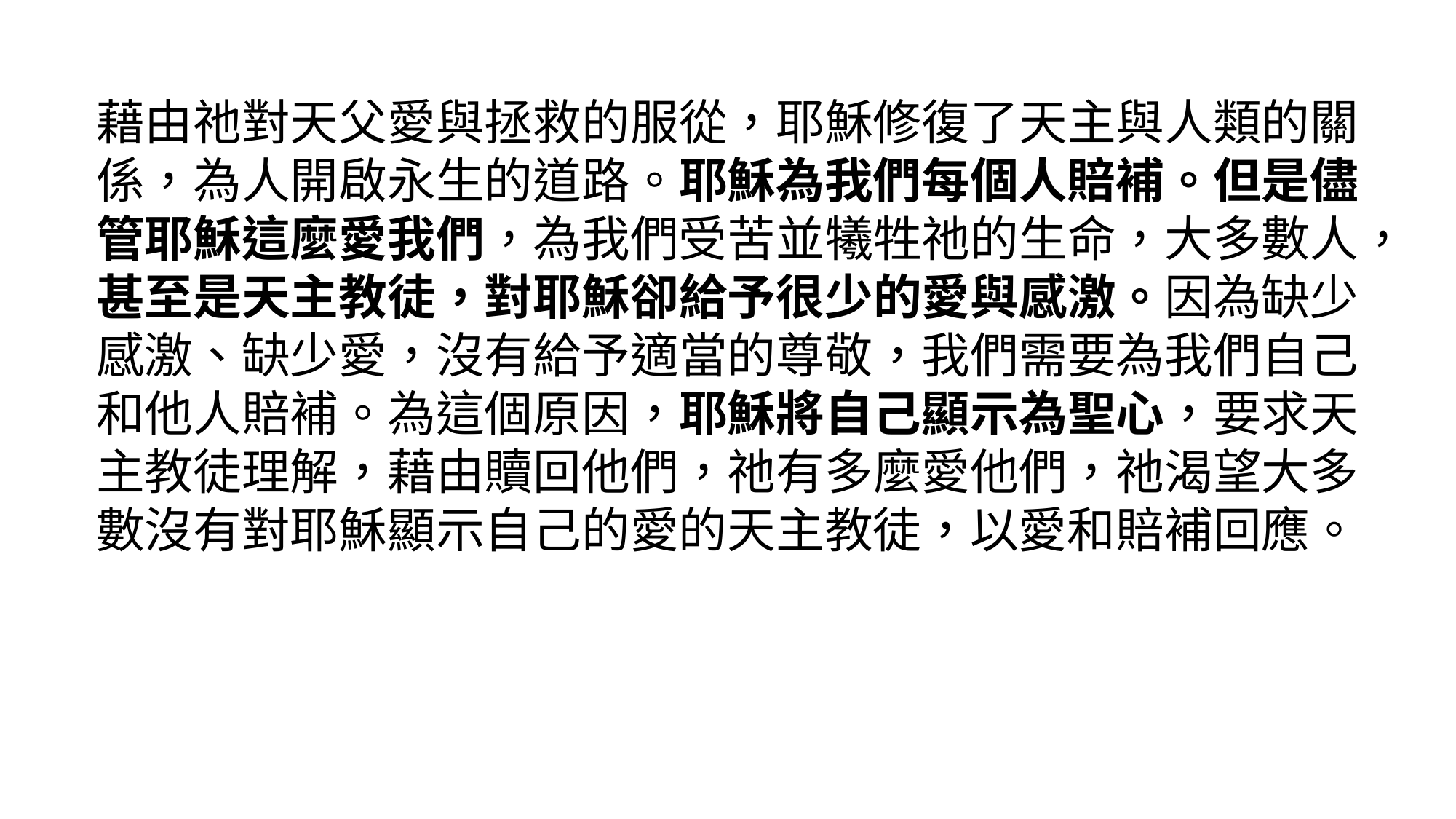

藉由祂對天父愛與拯救的服從，耶穌修復了天主與人類的關係，為人開啟永生的道路。耶穌為我們每個人賠補。但是儘管耶穌這麼愛我們，為我們受苦並犧牲祂的生命，大多數人，甚至是天主教徒，對耶穌卻給予很少的愛與感激。因為缺少感激、缺少愛，沒有給予適當的尊敬，我們需要為我們自己和他人賠補。為這個原因，耶穌將自己顯示為聖心，要求天主教徒理解，藉由贖回他們，祂有多麼愛他們，祂渴望大多數沒有對耶穌顯示自己的愛的天主教徒，以愛和賠補回應。